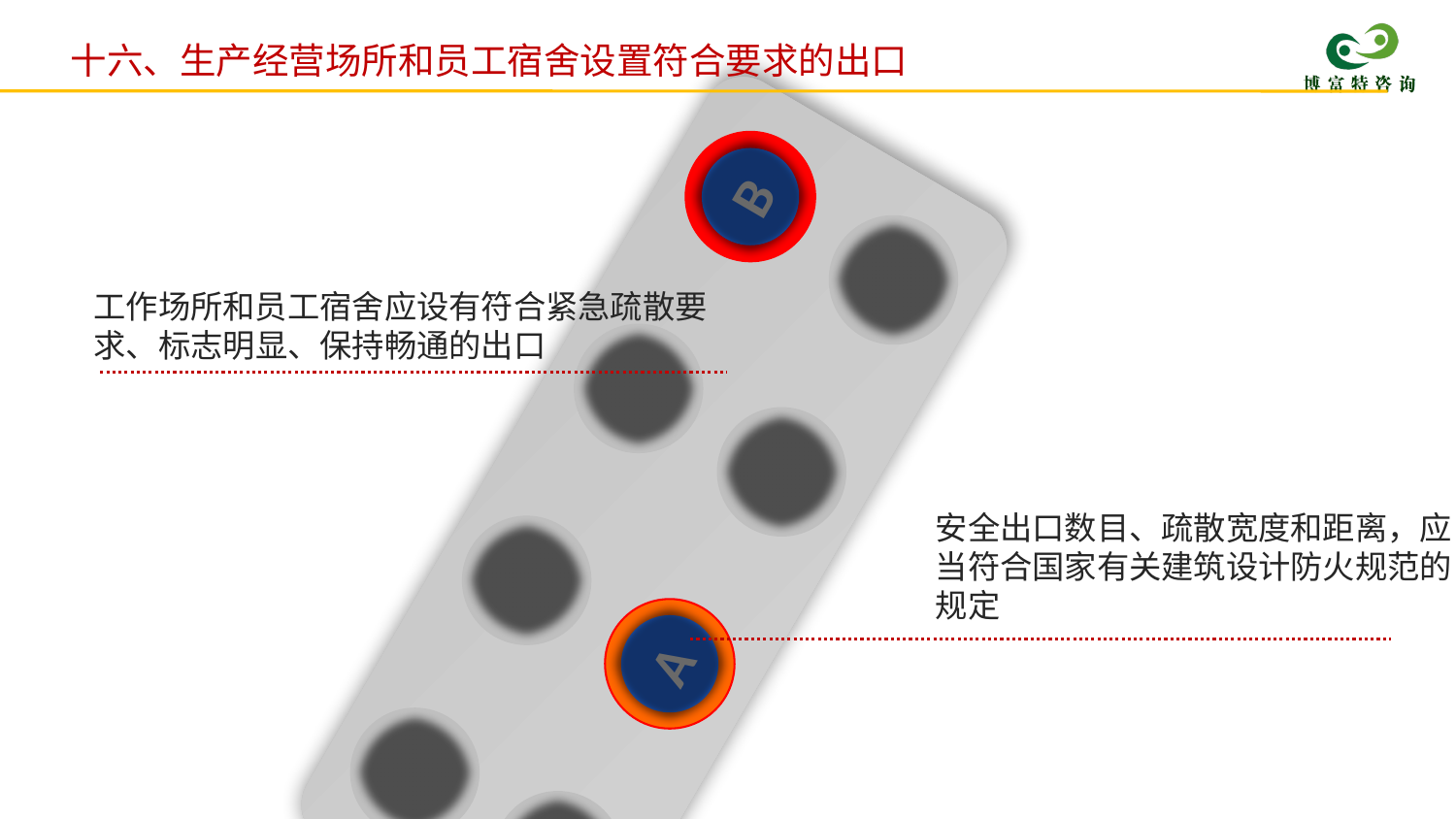

十六、生产经营场所和员工宿舍设置符合要求的出口

工作场所和员工宿舍应设有符合紧急疏散要求、标志明显、保持畅通的出口

B

A

安全出口数目、疏散宽度和距离，应当符合国家有关建筑设计防火规范的规定